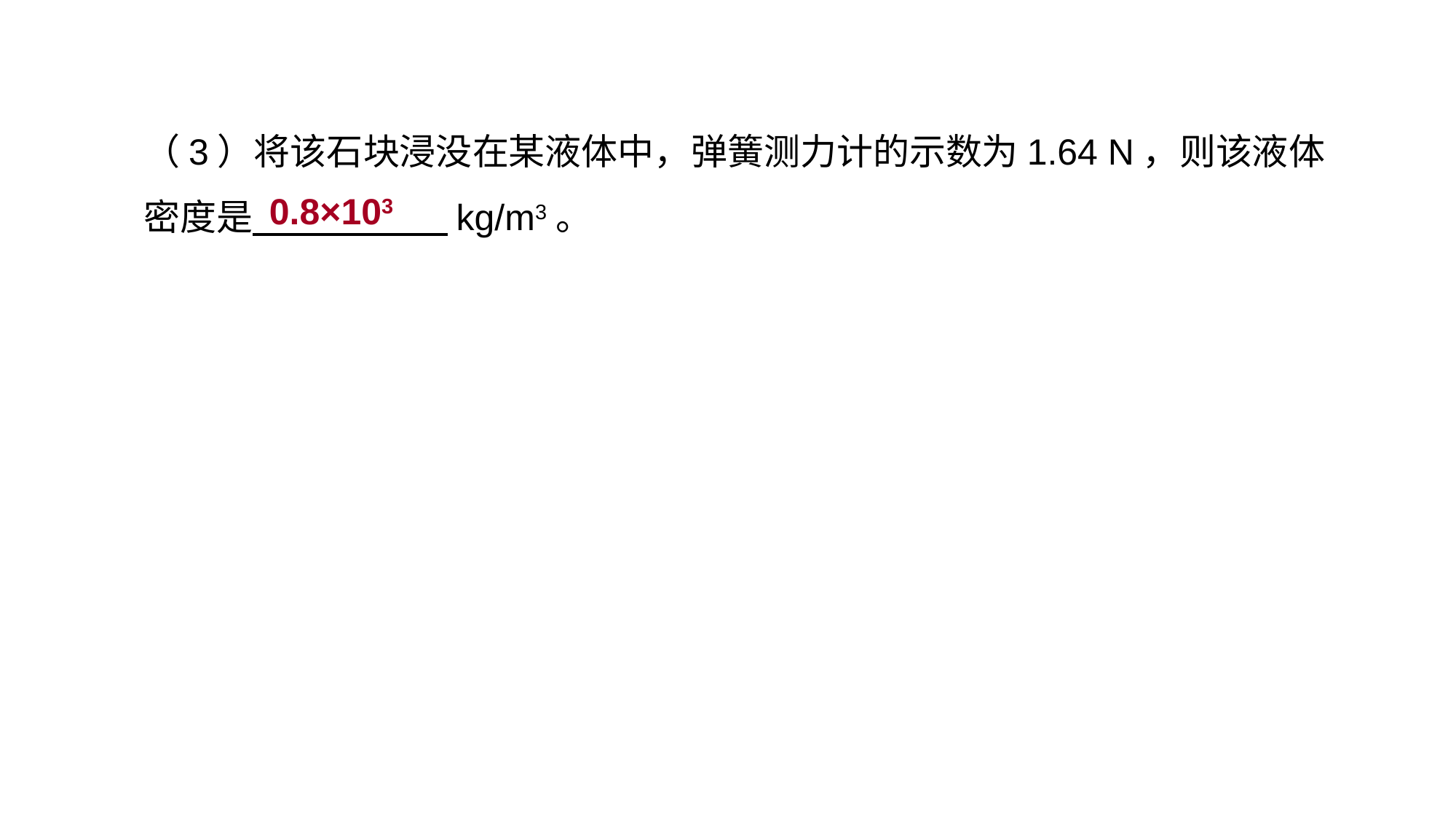

（3）将该石块浸没在某液体中，弹簧测力计的示数为1.64 N，则该液体密度是　      　　　kg/m3。
0.8×103
实验突破 素养提升